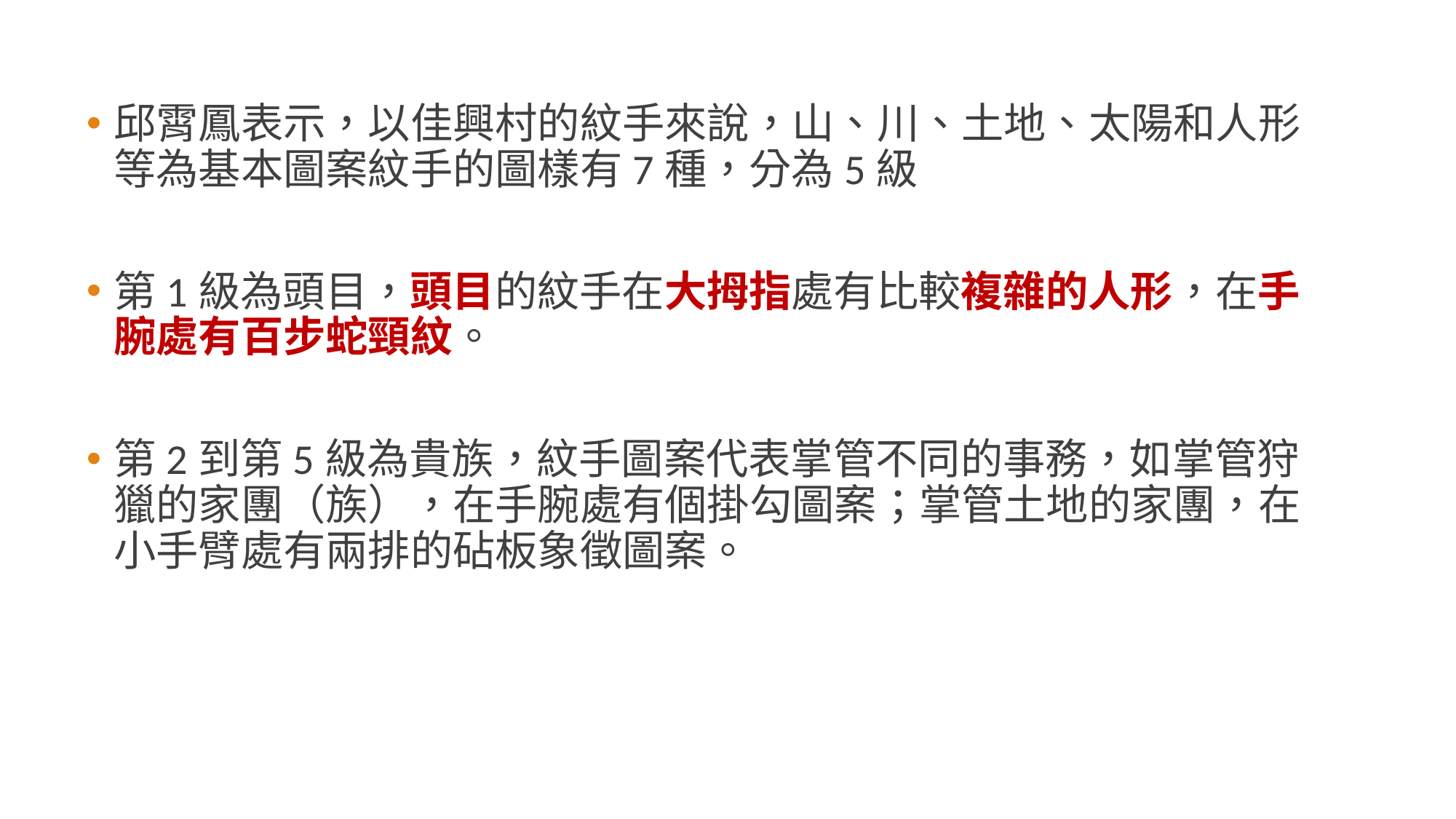

邱霄鳳表示，以佳興村的紋手來說，山、川、土地、太陽和人形等為基本圖案紋手的圖樣有7種，分為5級

第1級為頭目，頭目的紋手在大拇指處有比較複雜的人形，在手腕處有百步蛇頸紋。

第2到第5級為貴族，紋手圖案代表掌管不同的事務，如掌管狩獵的家團（族），在手腕處有個掛勾圖案；掌管土地的家團，在小手臂處有兩排的砧板象徵圖案。